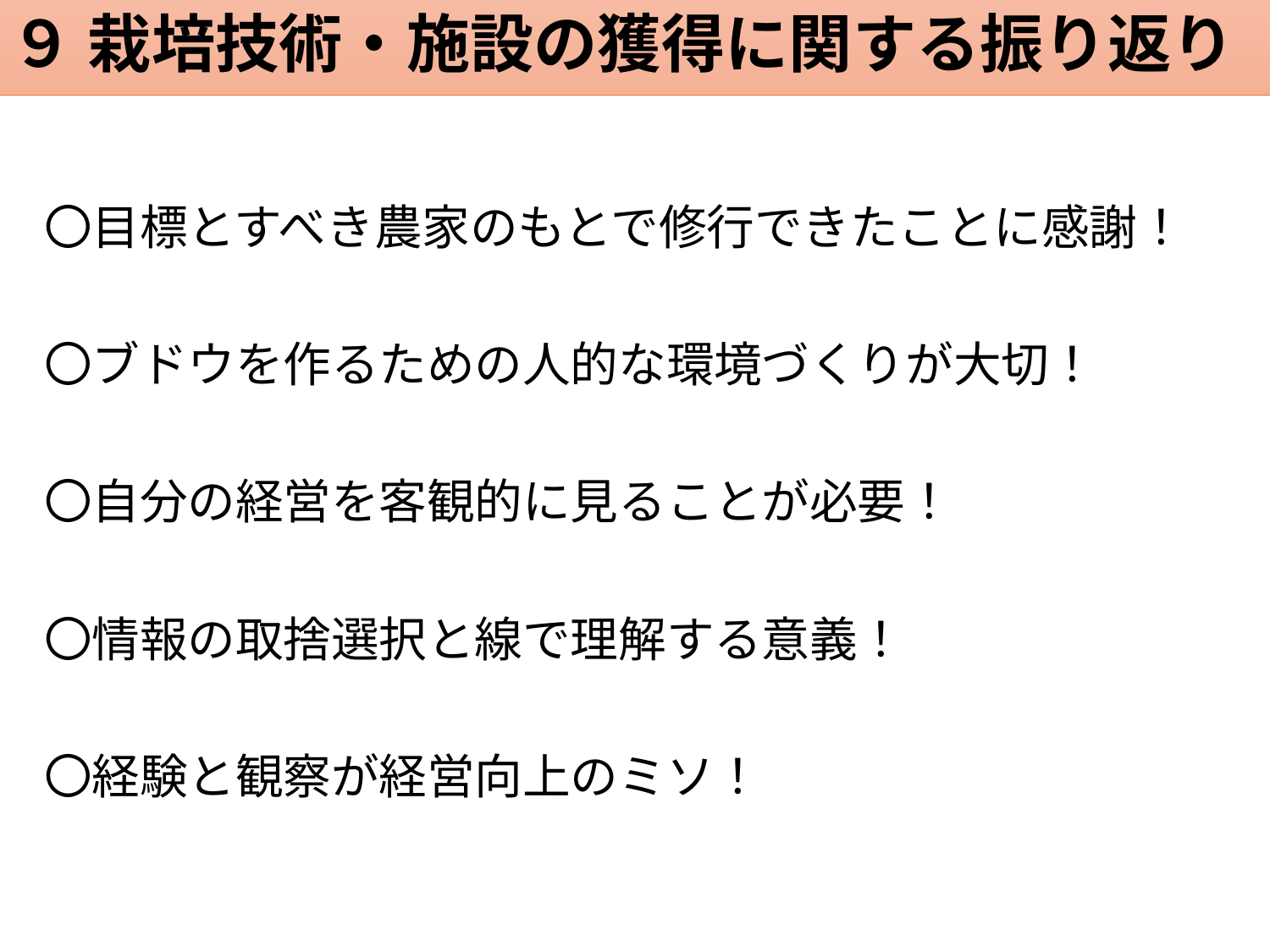

９ 栽培技術・施設の獲得に関する振り返り
〇目標とすべき農家のもとで修行できたことに感謝！

〇ブドウを作るための人的な環境づくりが大切！

〇自分の経営を客観的に見ることが必要！

〇情報の取捨選択と線で理解する意義！

〇経験と観察が経営向上のミソ！